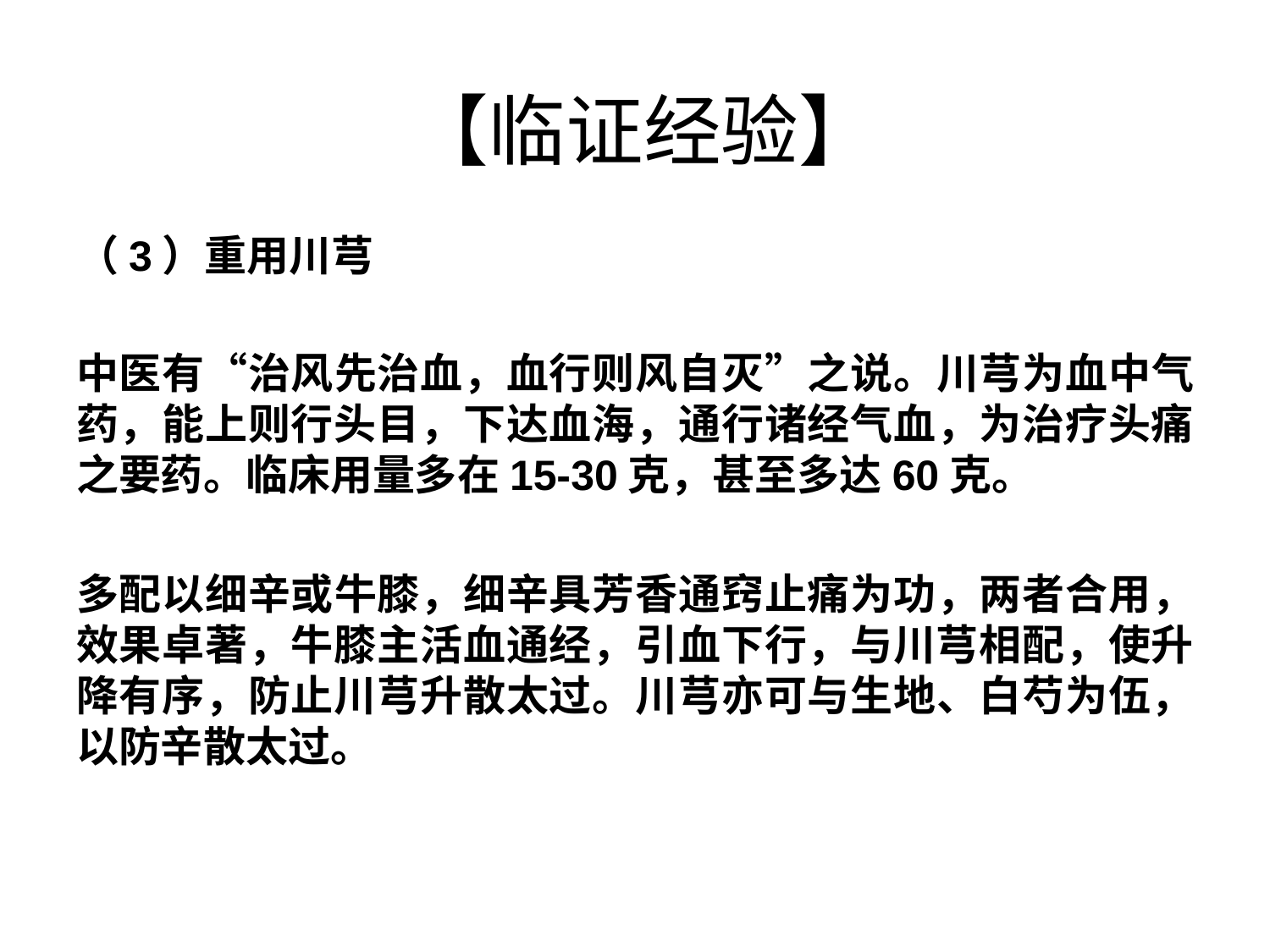

# 【临证经验】
（3）重用川芎

中医有“治风先治血，血行则风自灭”之说。川芎为血中气药，能上则行头目，下达血海，通行诸经气血，为治疗头痛之要药。临床用量多在15-30克，甚至多达60克。

多配以细辛或牛膝，细辛具芳香通窍止痛为功，两者合用，效果卓著，牛膝主活血通经，引血下行，与川芎相配，使升降有序，防止川芎升散太过。川芎亦可与生地、白芍为伍，以防辛散太过。